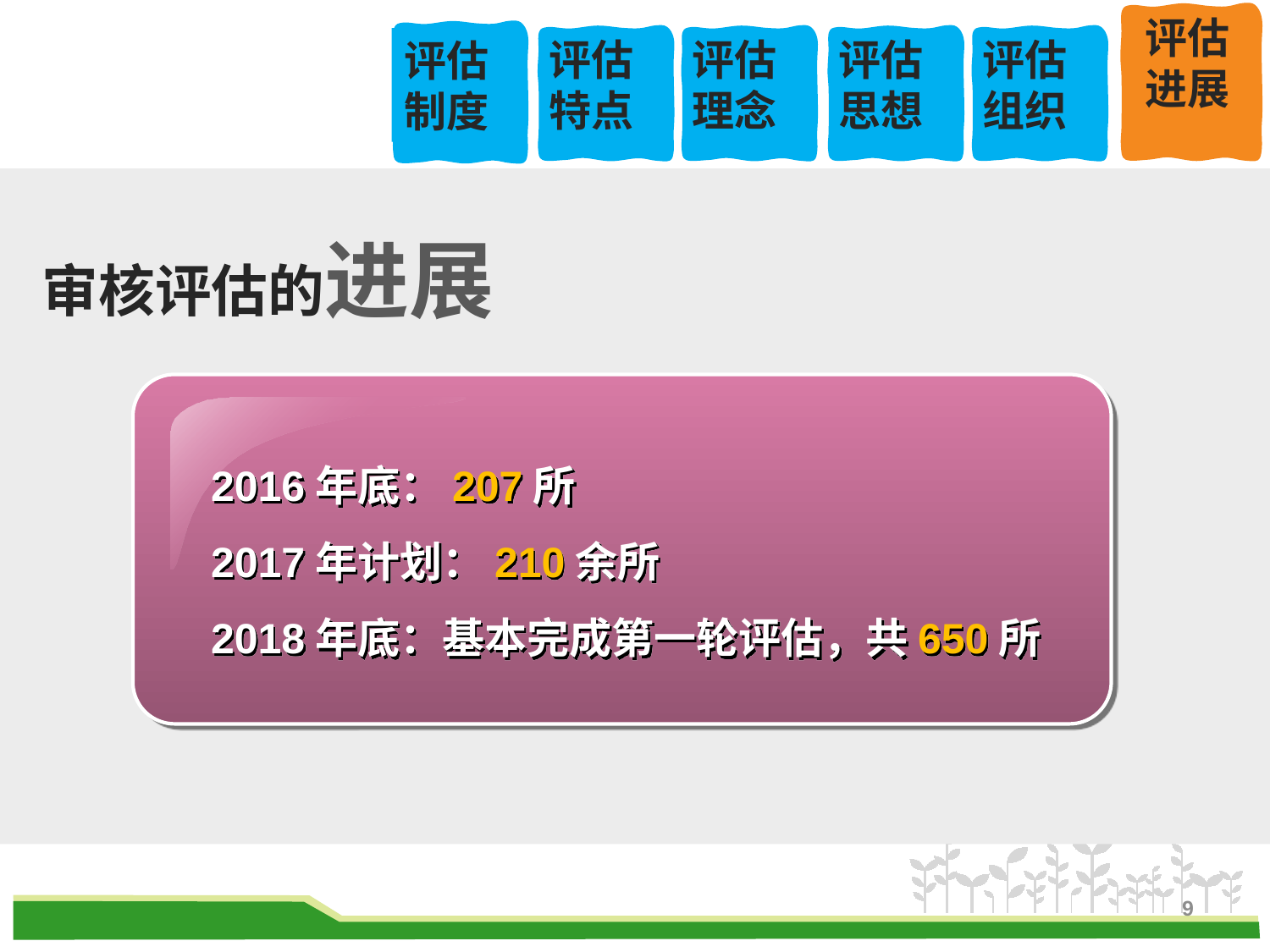

评估进展
课程
介绍

评估制度
课程

评估特点
课程
介绍

课程
介绍

评估思想
课程
介绍

评估组织
课程
介绍
评估理念

审核评估的进展

2016年底：207所
2017年计划：210余所
2018年底：基本完成第一轮评估，共650所

9